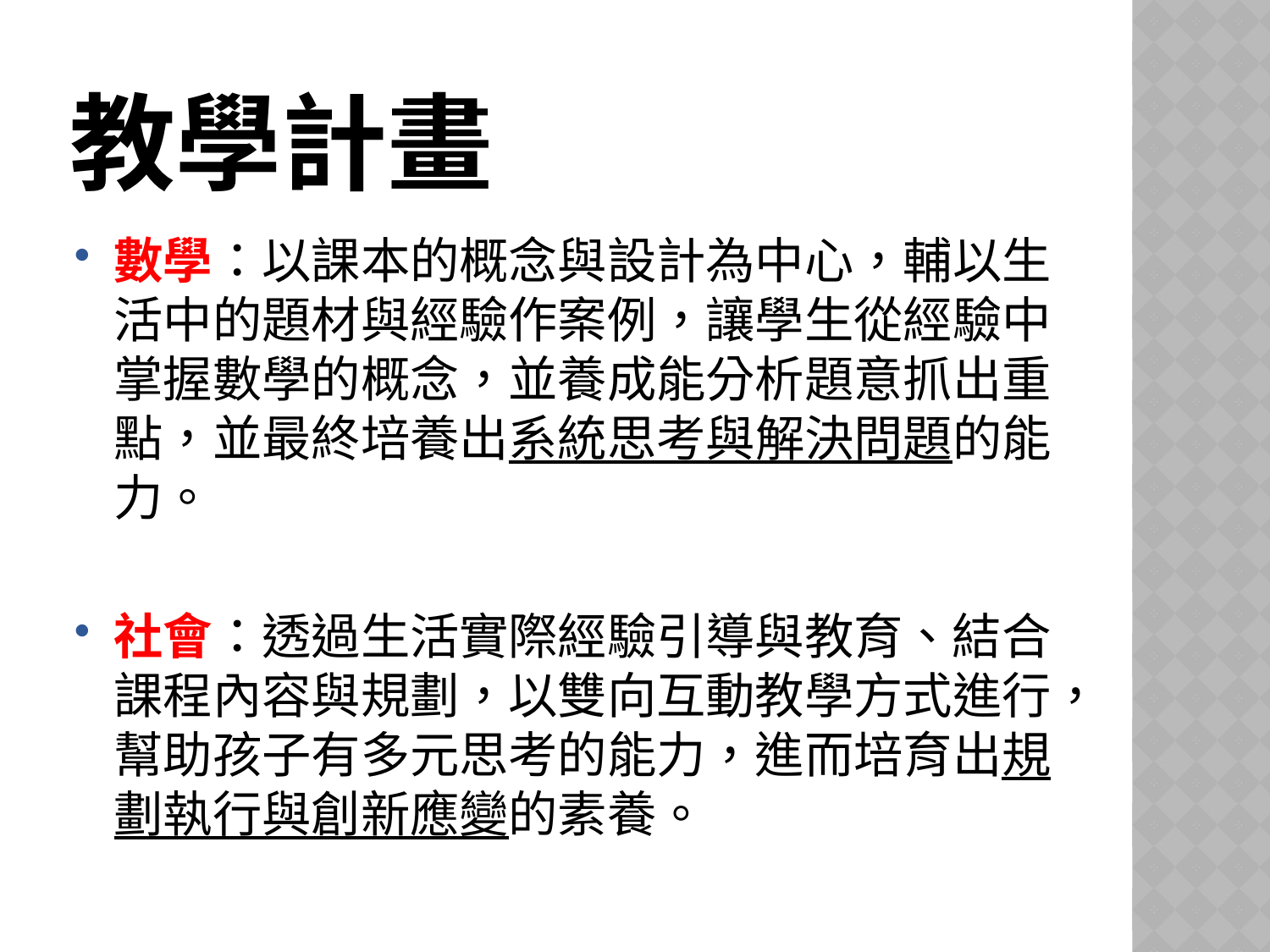

# 教學計畫
數學：以課本的概念與設計為中心，輔以生活中的題材與經驗作案例，讓學生從經驗中掌握數學的概念，並養成能分析題意抓出重點，並最終培養出系統思考與解決問題的能力。

社會：透過生活實際經驗引導與教育、結合課程內容與規劃，以雙向互動教學方式進行，幫助孩子有多元思考的能力，進而培育出規劃執行與創新應變的素養。